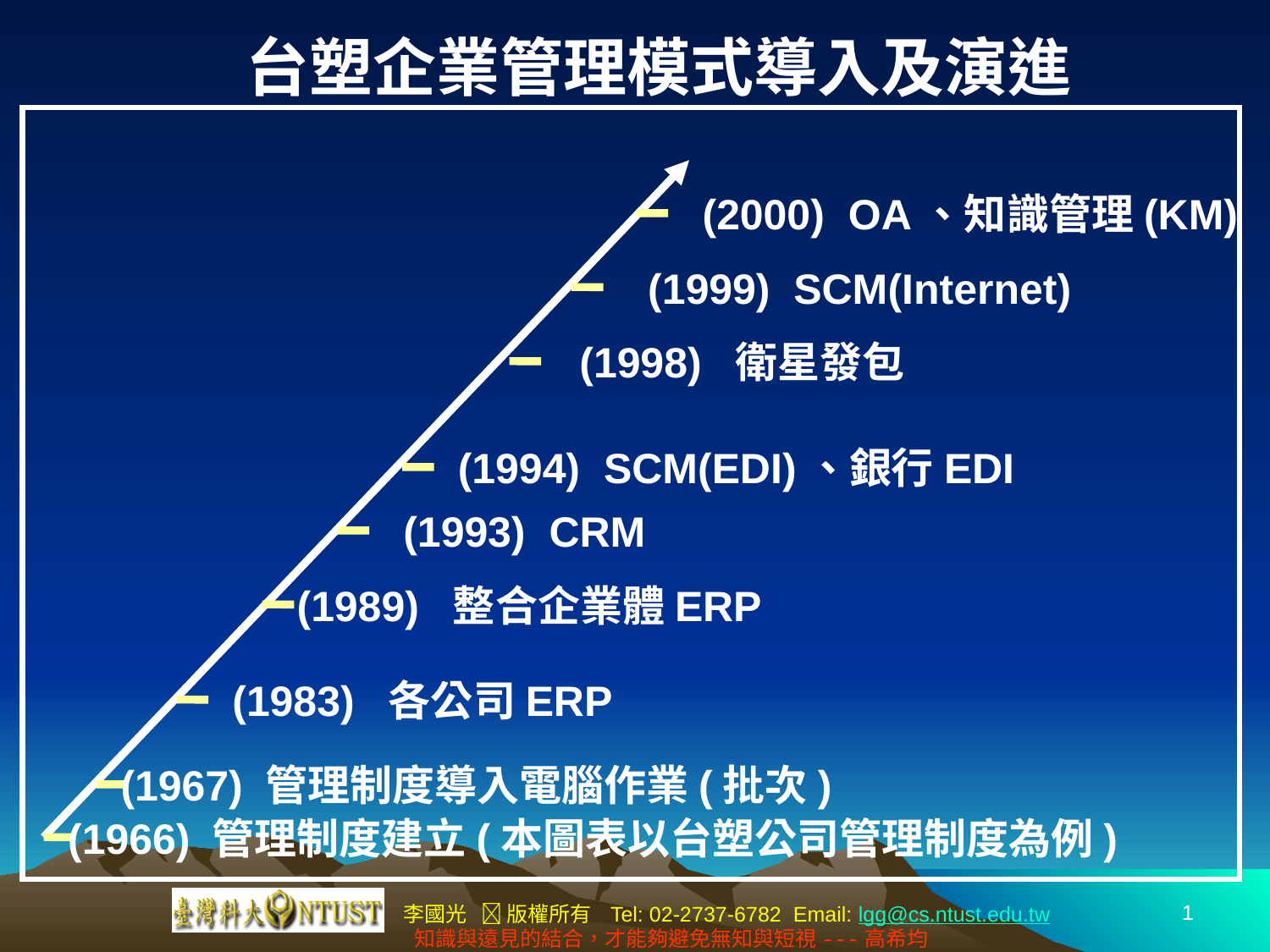

台塑企業管理模式導入及演進

(2000)  OA、知識管理(KM)

(1999)  SCM(Internet)

(1998)  衛星發包

(1994)  SCM(EDI)、銀行EDI

(1993)  CRM

(1989)  整合企業體ERP

(1983)  各公司ERP

(1967) 管理制度導入電腦作業(批次)

(1966) 管理制度建立(本圖表以台塑公司管理制度為例)

1